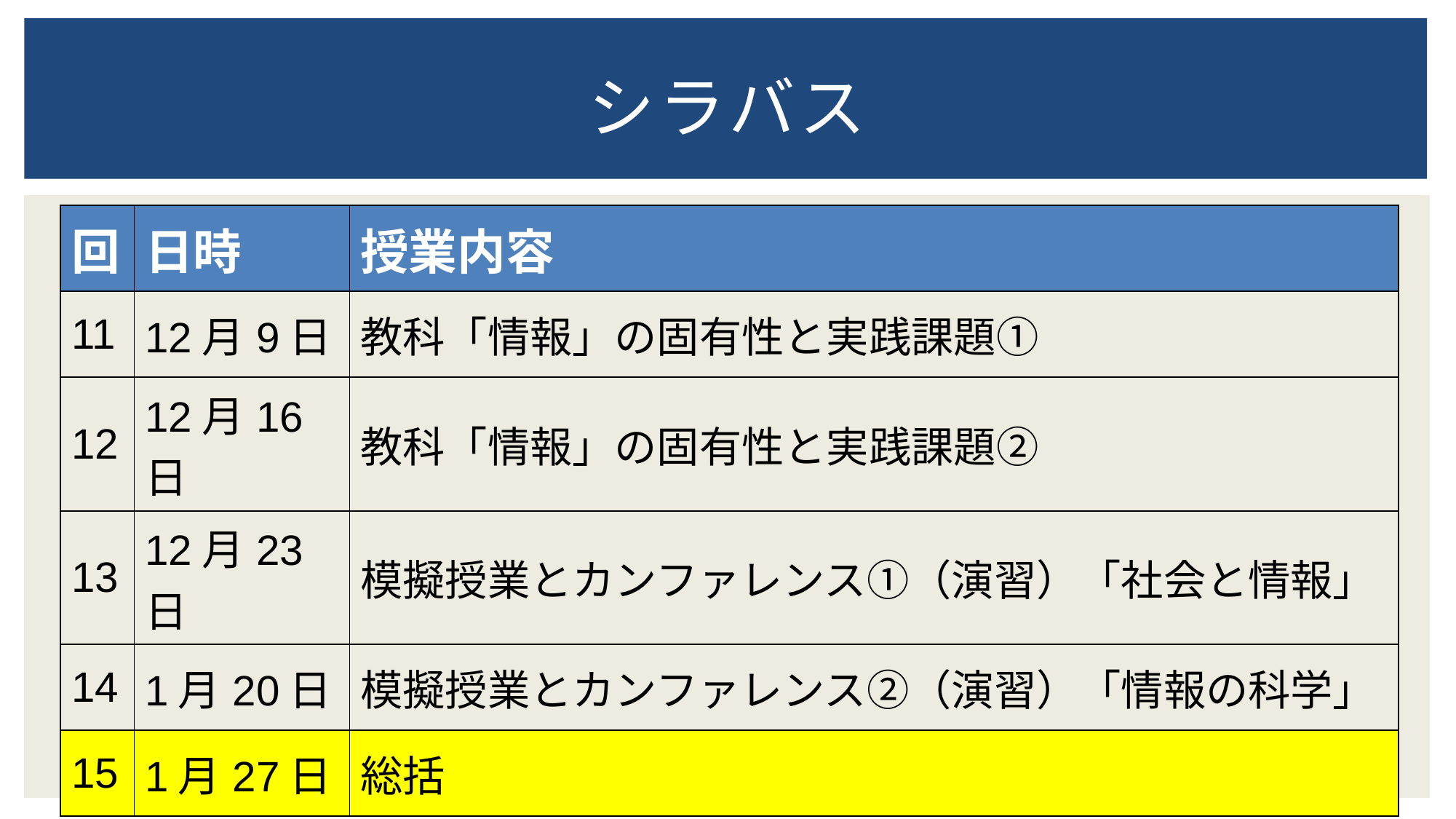

# シラバス
| 回 | 日時 | 授業内容 |
| --- | --- | --- |
| 11 | 12月9日 | 教科「情報」の固有性と実践課題① |
| 12 | 12月16日 | 教科「情報」の固有性と実践課題② |
| 13 | 12月23日 | 模擬授業とカンファレンス①（演習）「社会と情報」 |
| 14 | 1月20日 | 模擬授業とカンファレンス②（演習）「情報の科学」 |
| 15 | 1月27日 | 総括 |